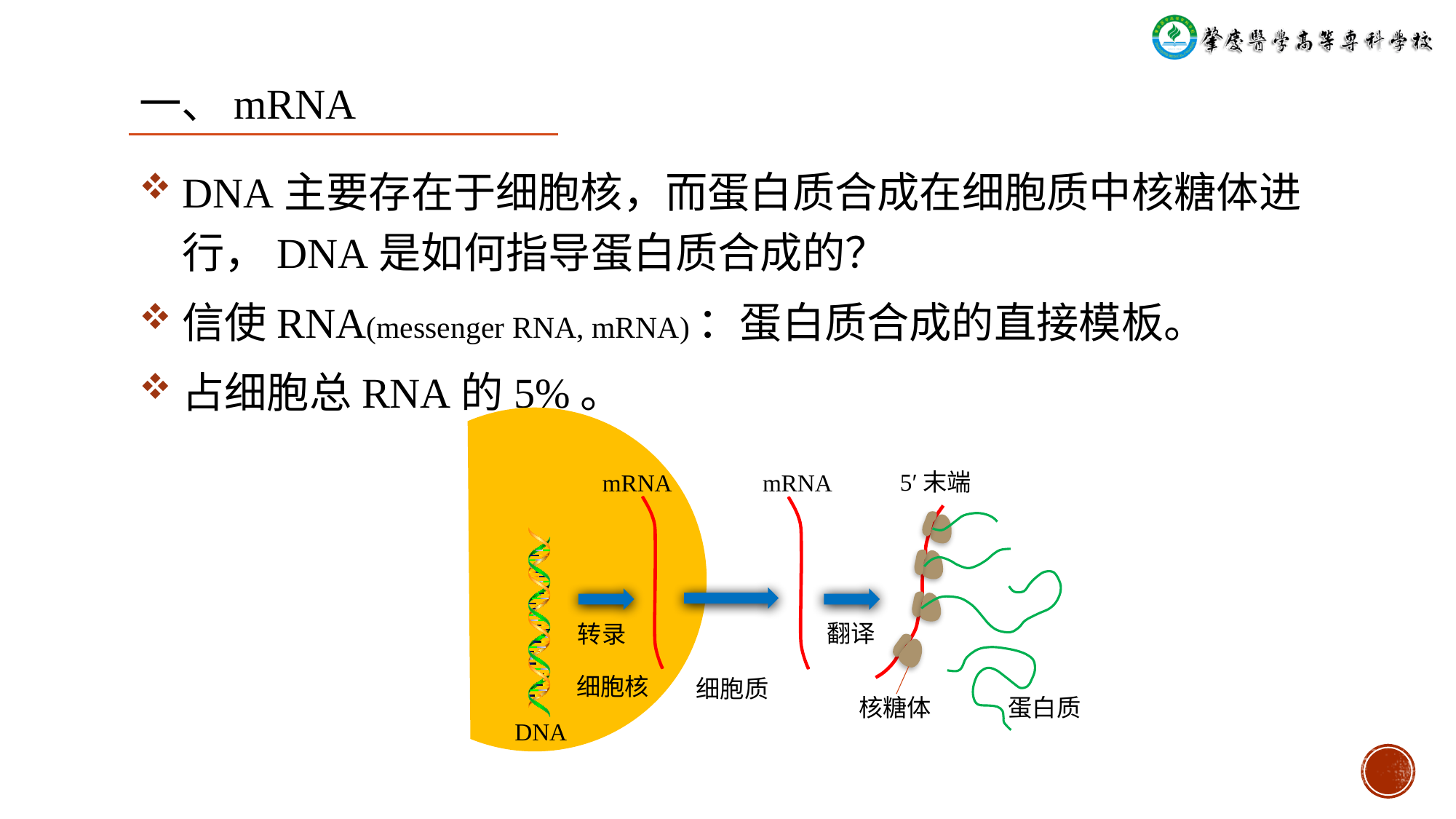

一、mRNA
DNA主要存在于细胞核，而蛋白质合成在细胞质中核糖体进行，DNA是如何指导蛋白质合成的？
信使RNA(messenger RNA, mRNA)：蛋白质合成的直接模板。
占细胞总RNA的5%。

 5′末端
mRNA
mRNA

翻译
转录

蛋白质
核糖体

DNA
细胞核
细胞质